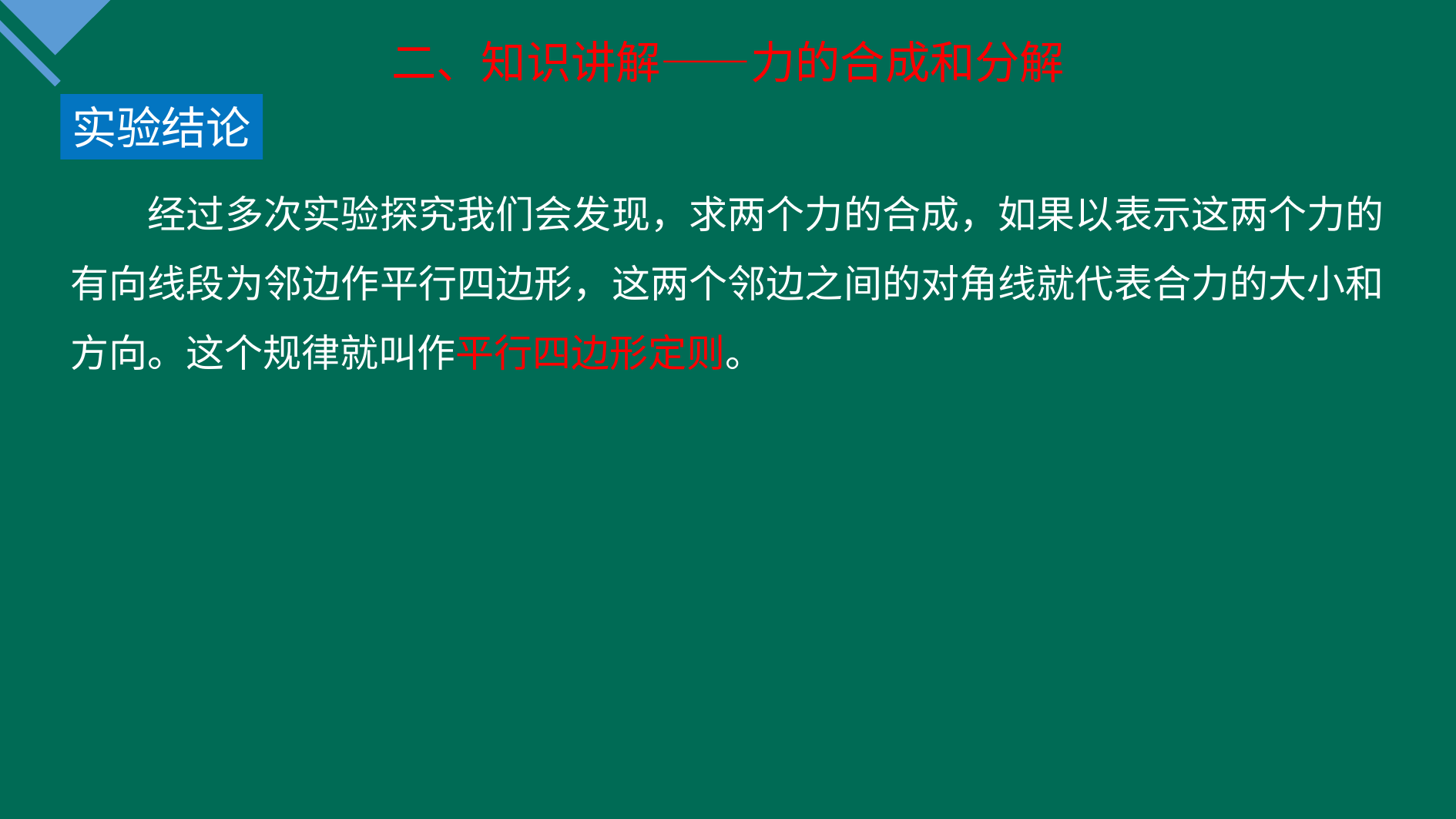

二、知识讲解——力的合成和分解
实验结论
　　经过多次实验探究我们会发现，求两个力的合成，如果以表示这两个力的有向线段为邻边作平行四边形，这两个邻边之间的对角线就代表合力的大小和方向。这个规律就叫作平行四边形定则。